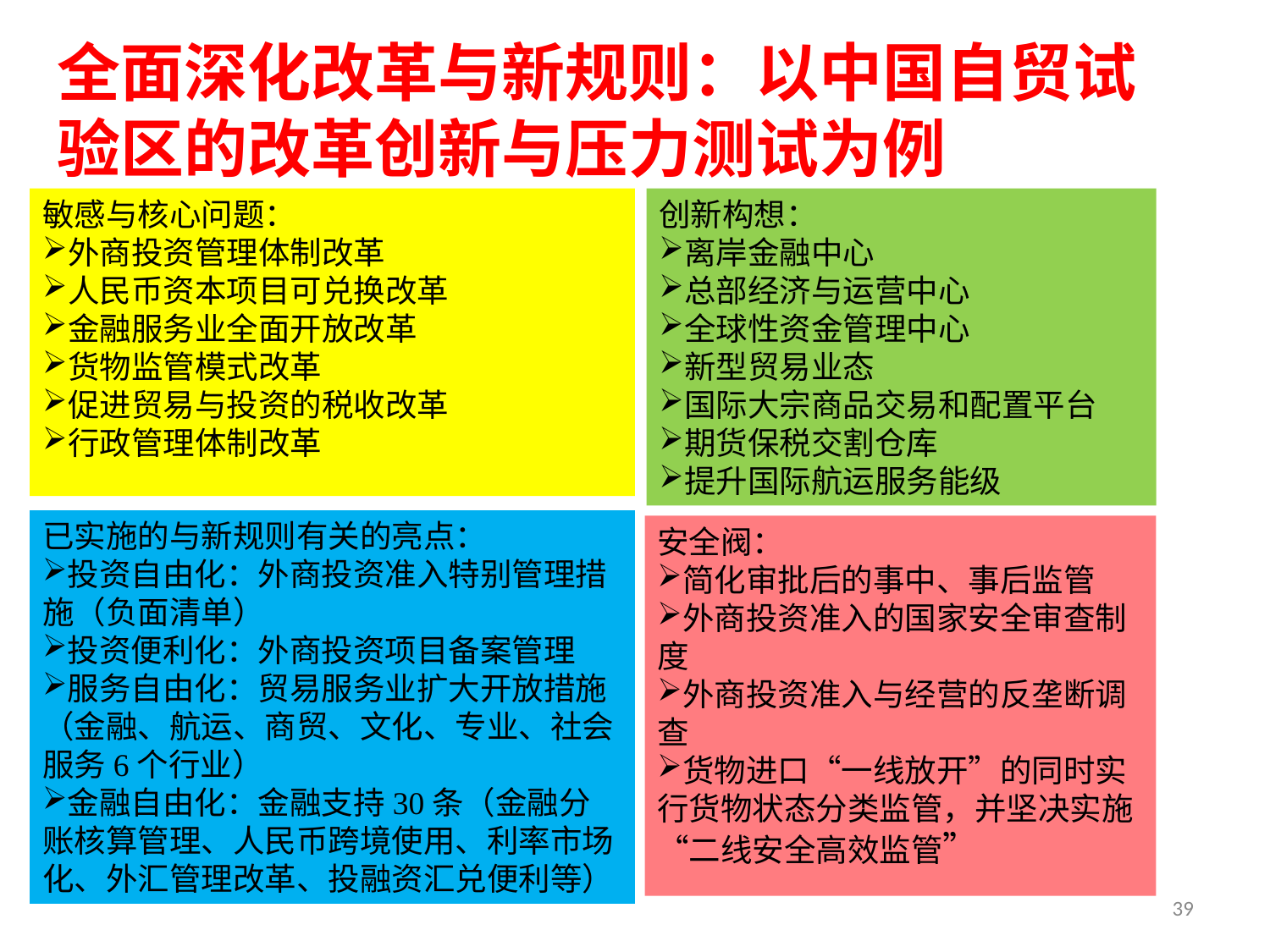

全面深化改革与新规则：以中国自贸试验区的改革创新与压力测试为例
敏感与核心问题：
外商投资管理体制改革
人民币资本项目可兑换改革
金融服务业全面开放改革
货物监管模式改革
促进贸易与投资的税收改革
行政管理体制改革
创新构想：
离岸金融中心
总部经济与运营中心
全球性资金管理中心
新型贸易业态
国际大宗商品交易和配置平台
期货保税交割仓库
提升国际航运服务能级
已实施的与新规则有关的亮点：
投资自由化：外商投资准入特别管理措施（负面清单）
投资便利化：外商投资项目备案管理
服务自由化：贸易服务业扩大开放措施（金融、航运、商贸、文化、专业、社会服务6个行业）
金融自由化：金融支持30条（金融分账核算管理、人民币跨境使用、利率市场化、外汇管理改革、投融资汇兑便利等）
安全阀：
简化审批后的事中、事后监管
外商投资准入的国家安全审查制度
外商投资准入与经营的反垄断调查
货物进口“一线放开”的同时实行货物状态分类监管，并坚决实施“二线安全高效监管”
39